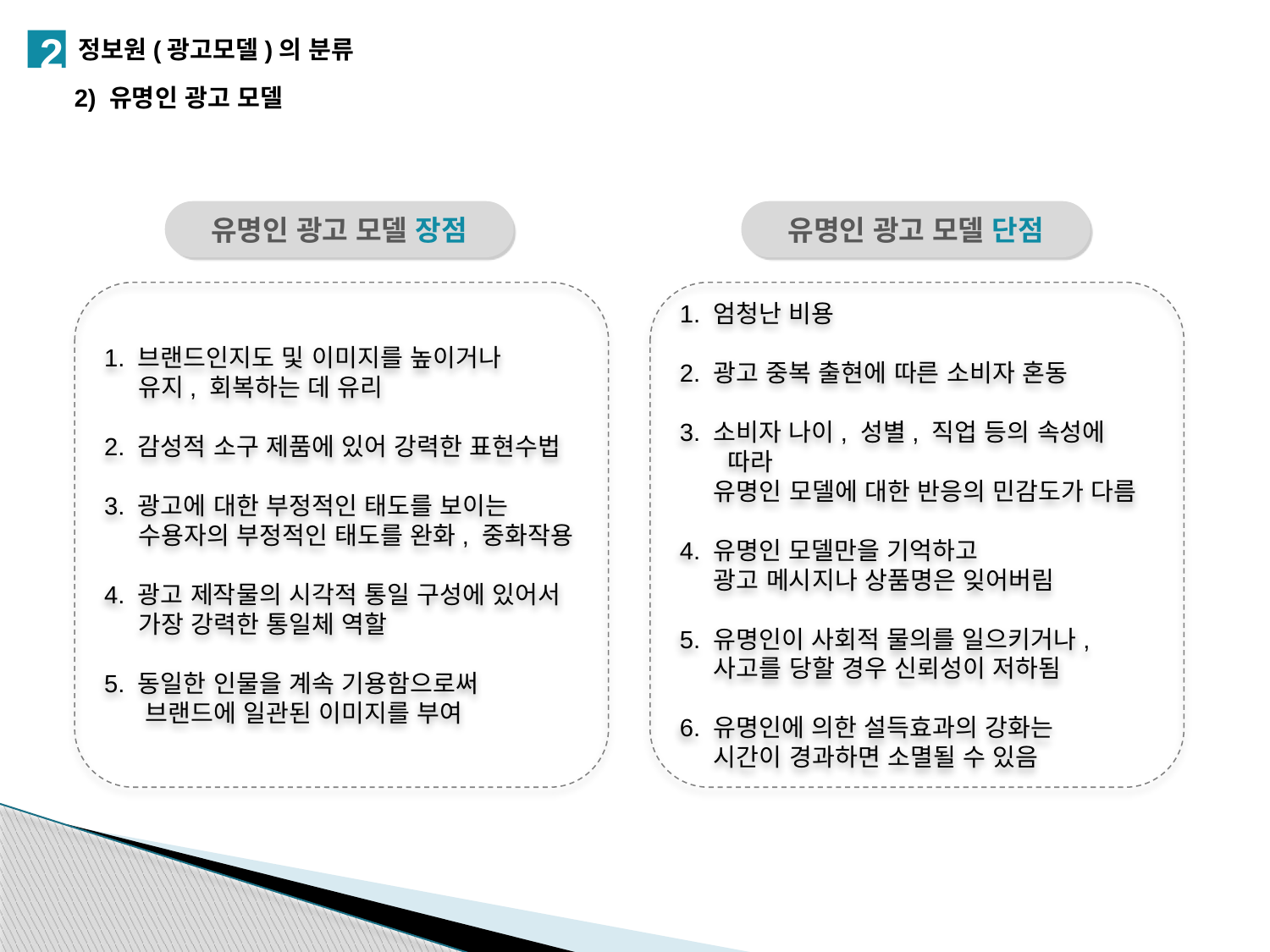

2
정보원(광고모델)의 분류

2) 유명인 광고 모델
유명인 광고 모델 장점
유명인 광고 모델 단점
1. 브랜드인지도 및 이미지를 높이거나
    유지, 회복하는 데 유리

2. 감성적 소구 제품에 있어 강력한 표현수법

3. 광고에 대한 부정적인 태도를 보이는
    수용자의 부정적인 태도를 완화, 중화작용

4. 광고 제작물의 시각적 통일 구성에 있어서
    가장 강력한 통일체 역할

5. 동일한 인물을 계속 기용함으로써
     브랜드에 일관된 이미지를 부여
1. 엄청난 비용

2. 광고 중복 출현에 따른 소비자 혼동

3. 소비자 나이, 성별, 직업 등의 속성에 따라
    유명인 모델에 대한 반응의 민감도가 다름

4. 유명인 모델만을 기억하고
    광고 메시지나 상품명은 잊어버림

5. 유명인이 사회적 물의를 일으키거나,
    사고를 당할 경우 신뢰성이 저하됨

6. 유명인에 의한 설득효과의 강화는
    시간이 경과하면 소멸될 수 있음